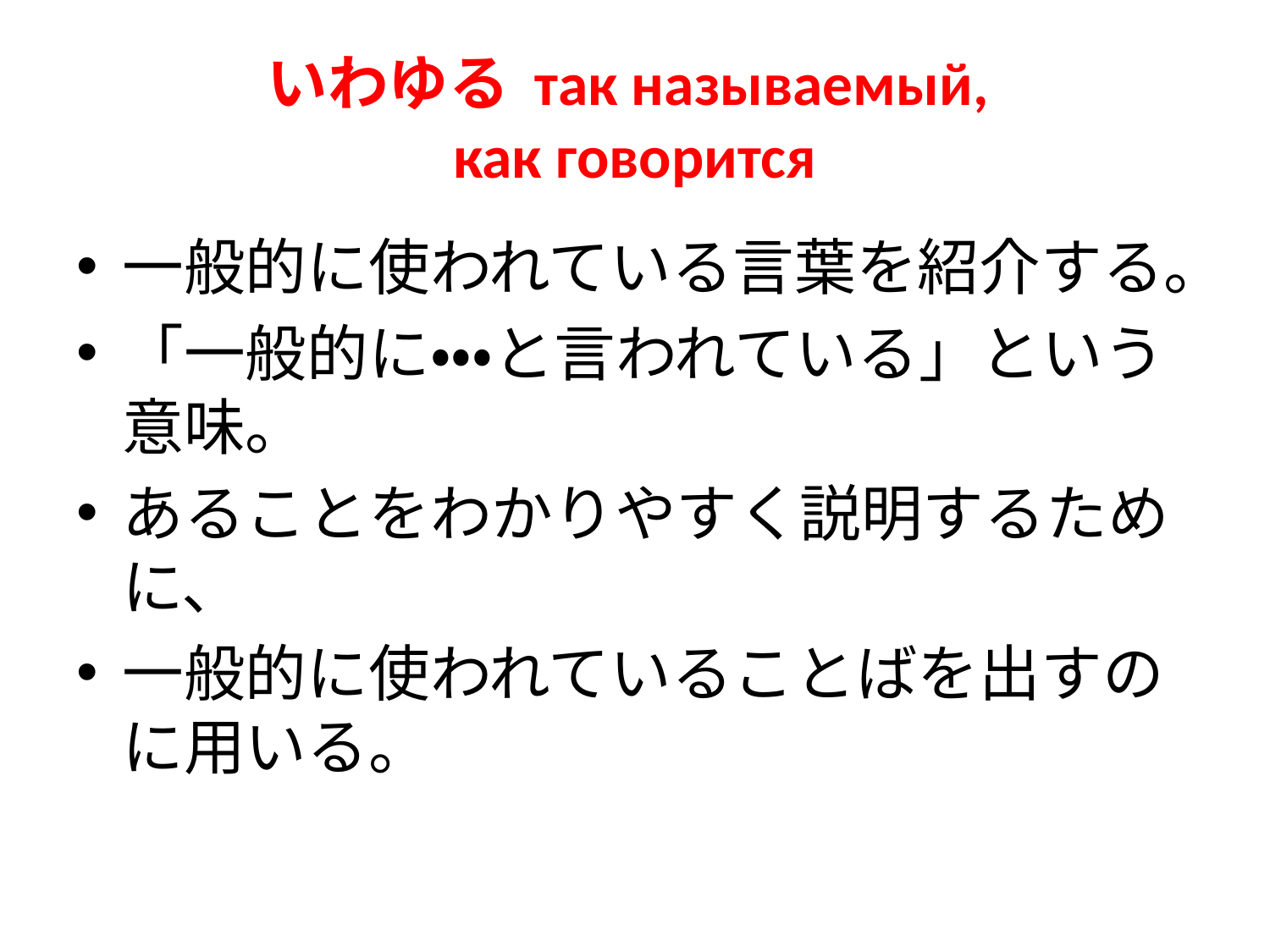

# いわゆる так называемый, как говорится
一般的に使われている言葉を紹介する。
「一般的に・・・と言われている」という意味。
あることをわかりやすく説明するために、
一般的に使われていることばを出すのに用いる。